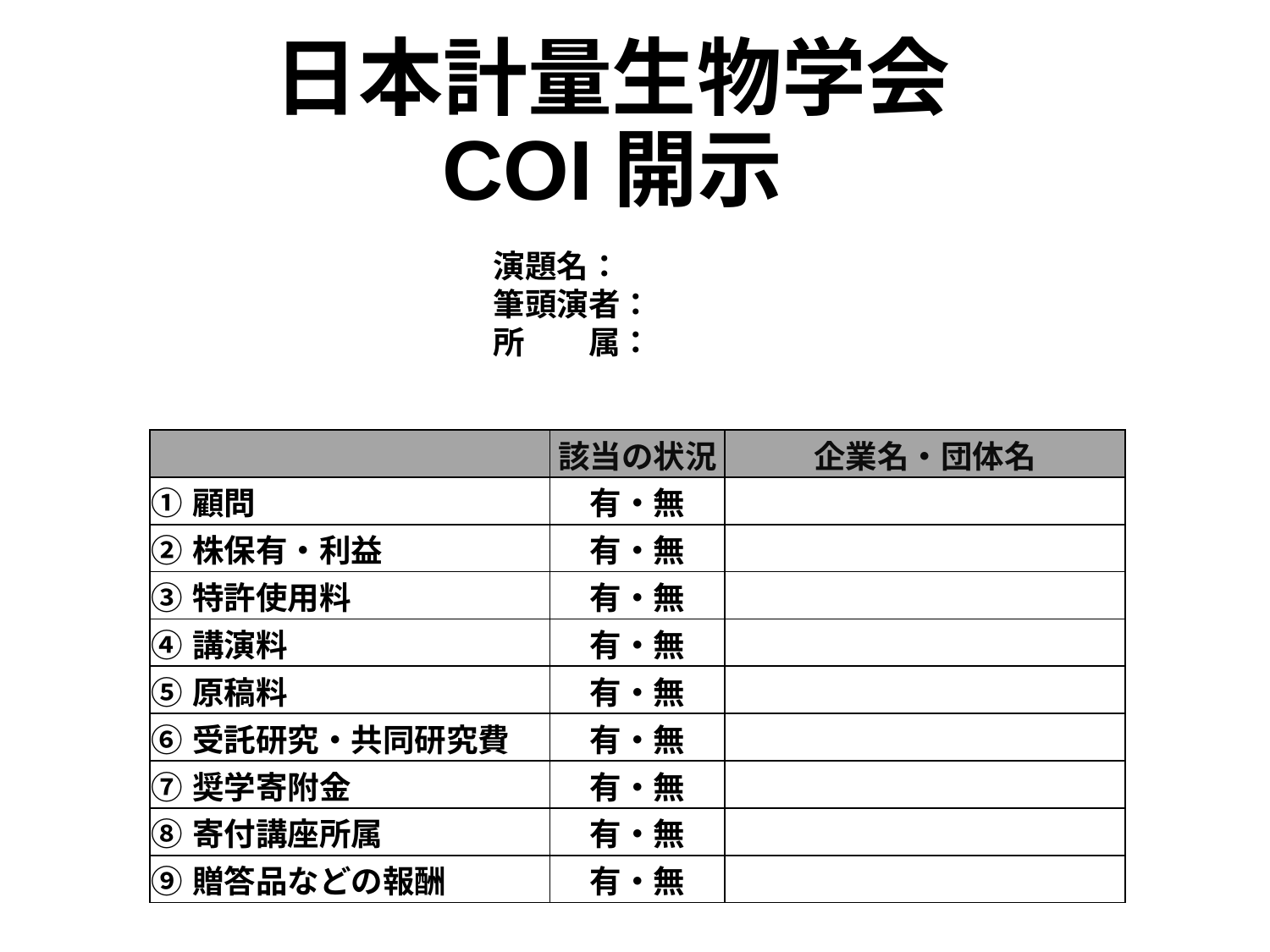

# 日本計量生物学会 COI開示
			演題名：
			筆頭演者：
			所　　属：
|  | 該当の状況 | 企業名・団体名 |
| --- | --- | --- |
| ①顧問 | 有・無 |  |
| ②株保有・利益 | 有・無 |  |
| ③特許使用料 | 有・無 |  |
| ④講演料 | 有・無 |  |
| ⑤原稿料 | 有・無 |  |
| ⑥受託研究・共同研究費 | 有・無 |  |
| ⑦奨学寄附金 | 有・無 |  |
| ⑧寄付講座所属 | 有・無 |  |
| ⑨贈答品などの報酬 | 有・無 |  |